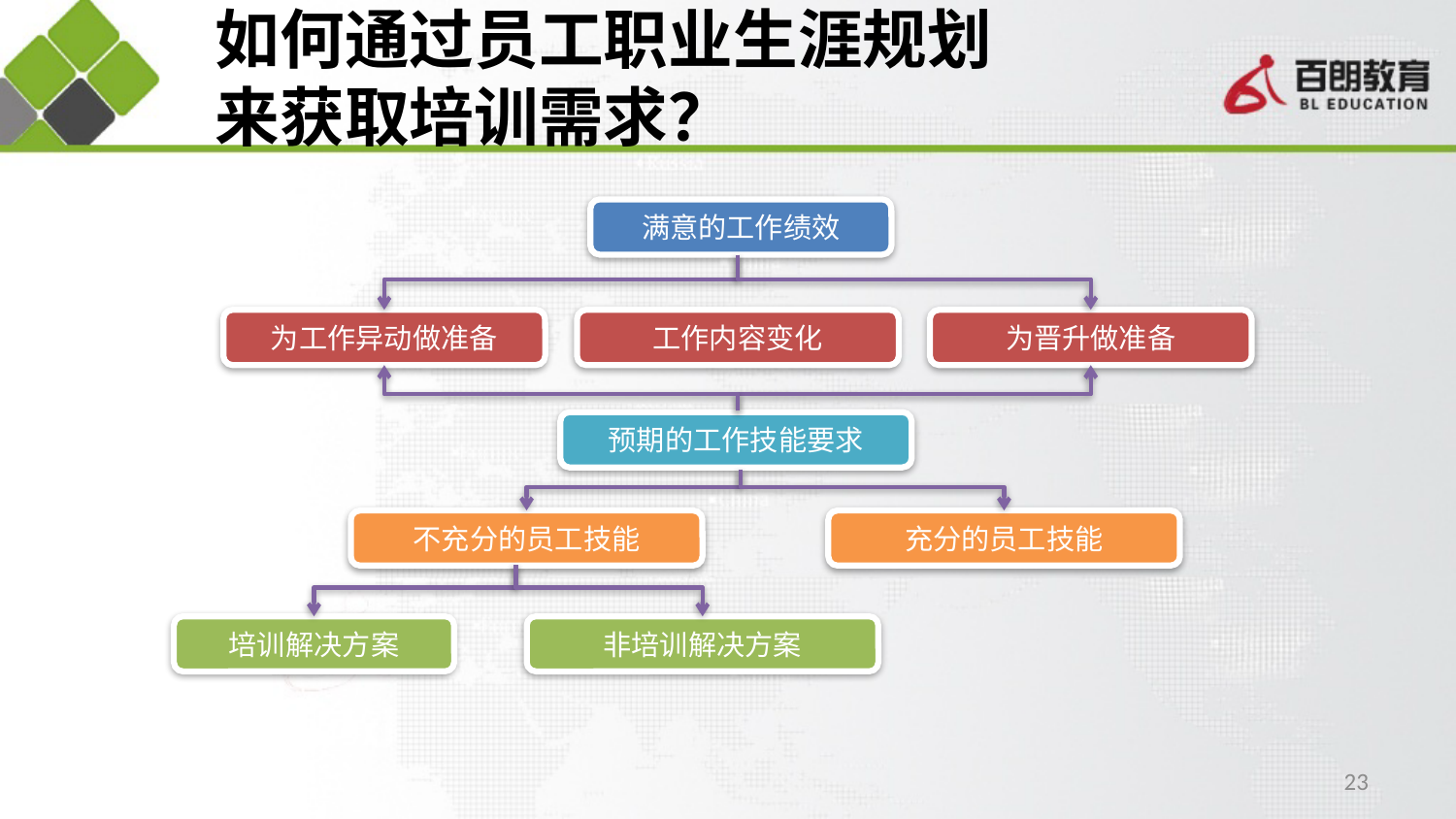

# 如何通过员工职业生涯规划 来获取培训需求？
满意的工作绩效
为工作异动做准备
工作内容变化
为晋升做准备
预期的工作技能要求
不充分的员工技能
充分的员工技能
培训解决方案
非培训解决方案
23